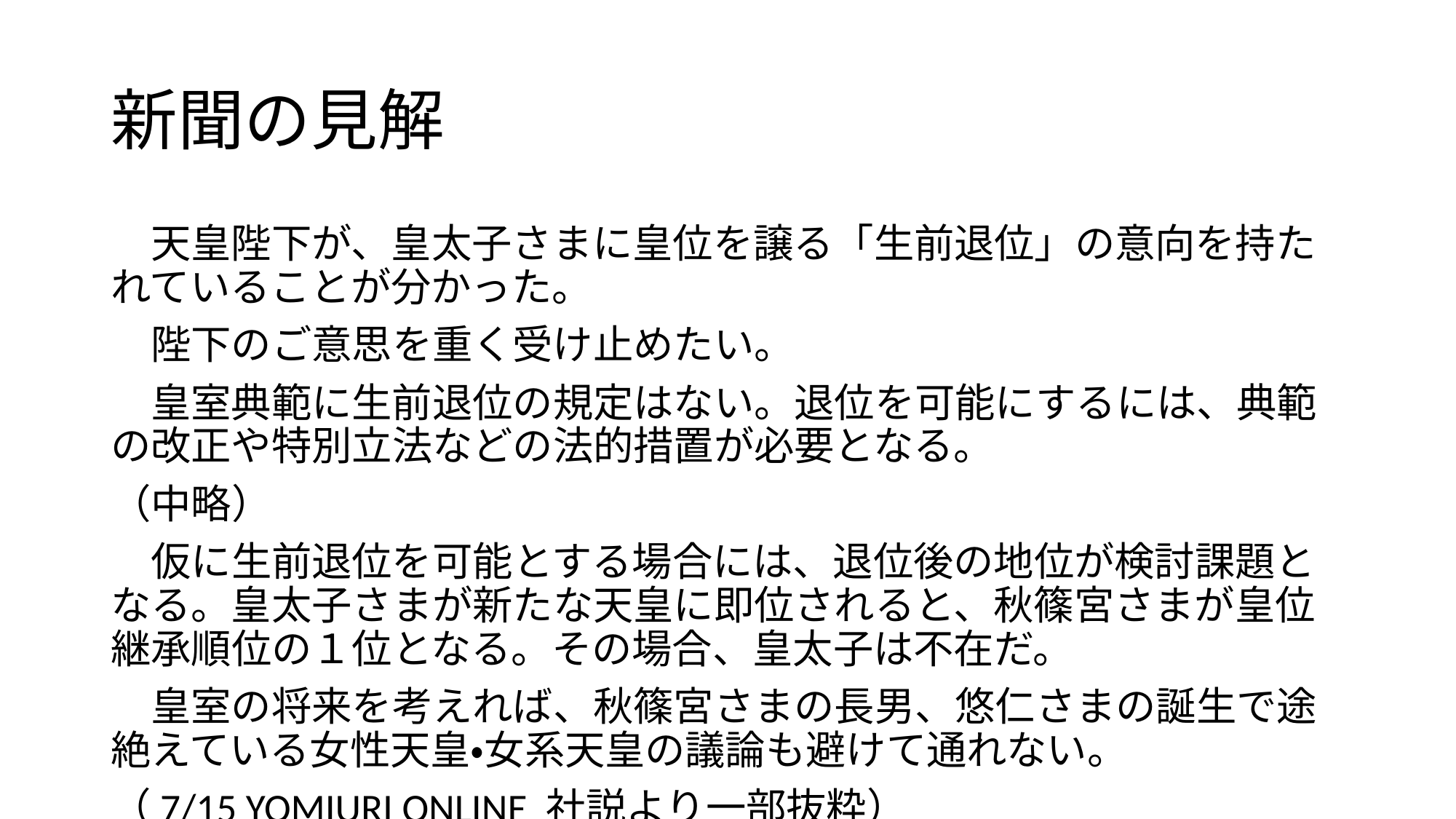

# 新聞の見解
　天皇陛下が、皇太子さまに皇位を譲る「生前退位」の意向を持たれていることが分かった。
　陛下のご意思を重く受け止めたい。
　皇室典範に生前退位の規定はない。退位を可能にするには、典範の改正や特別立法などの法的措置が必要となる。
（中略）
　仮に生前退位を可能とする場合には、退位後の地位が検討課題となる。皇太子さまが新たな天皇に即位されると、秋篠宮さまが皇位継承順位の１位となる。その場合、皇太子は不在だ。
　皇室の将来を考えれば、秋篠宮さまの長男、悠仁さまの誕生で途絶えている女性天皇・女系天皇の議論も避けて通れない。
（7/15 YOMIURI ONLINE 社説より一部抜粋）